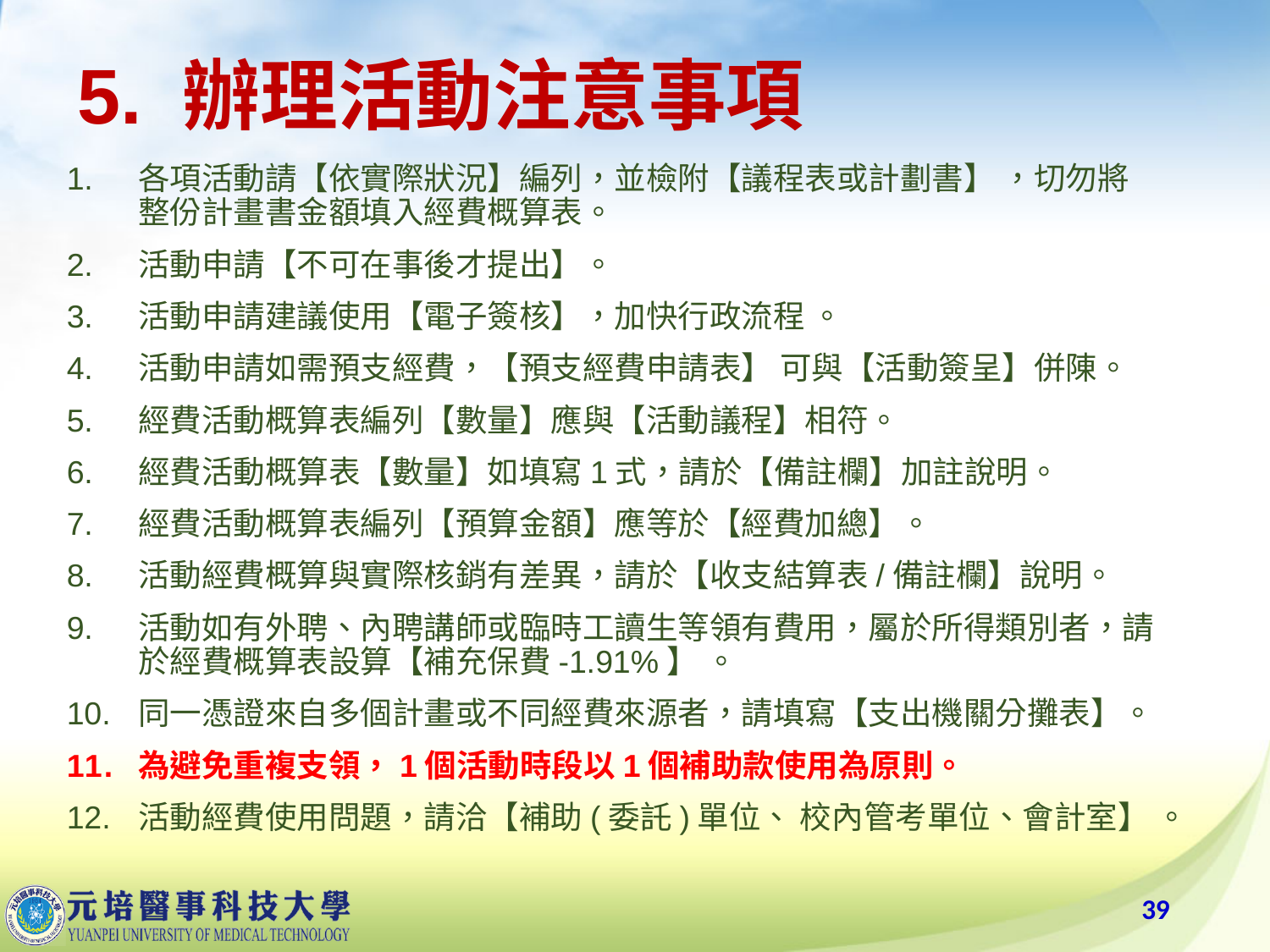

# 5. 辦理活動注意事項
各項活動請【依實際狀況】編列，並檢附【議程表或計劃書】 ，切勿將整份計畫書金額填入經費概算表。
活動申請【不可在事後才提出】。
活動申請建議使用【電子簽核】，加快行政流程 。
活動申請如需預支經費，【預支經費申請表】 可與【活動簽呈】併陳。
經費活動概算表編列【數量】應與【活動議程】相符。
經費活動概算表【數量】如填寫1式，請於【備註欄】加註說明。
經費活動概算表編列【預算金額】應等於【經費加總】。
活動經費概算與實際核銷有差異，請於【收支結算表/備註欄】說明。
活動如有外聘、內聘講師或臨時工讀生等領有費用，屬於所得類別者，請於經費概算表設算【補充保費-1.91%】 。
同一憑證來自多個計畫或不同經費來源者，請填寫【支出機關分攤表】。
為避免重複支領，1個活動時段以1個補助款使用為原則。
活動經費使用問題，請洽【補助(委託)單位、 校內管考單位、會計室】 。
39